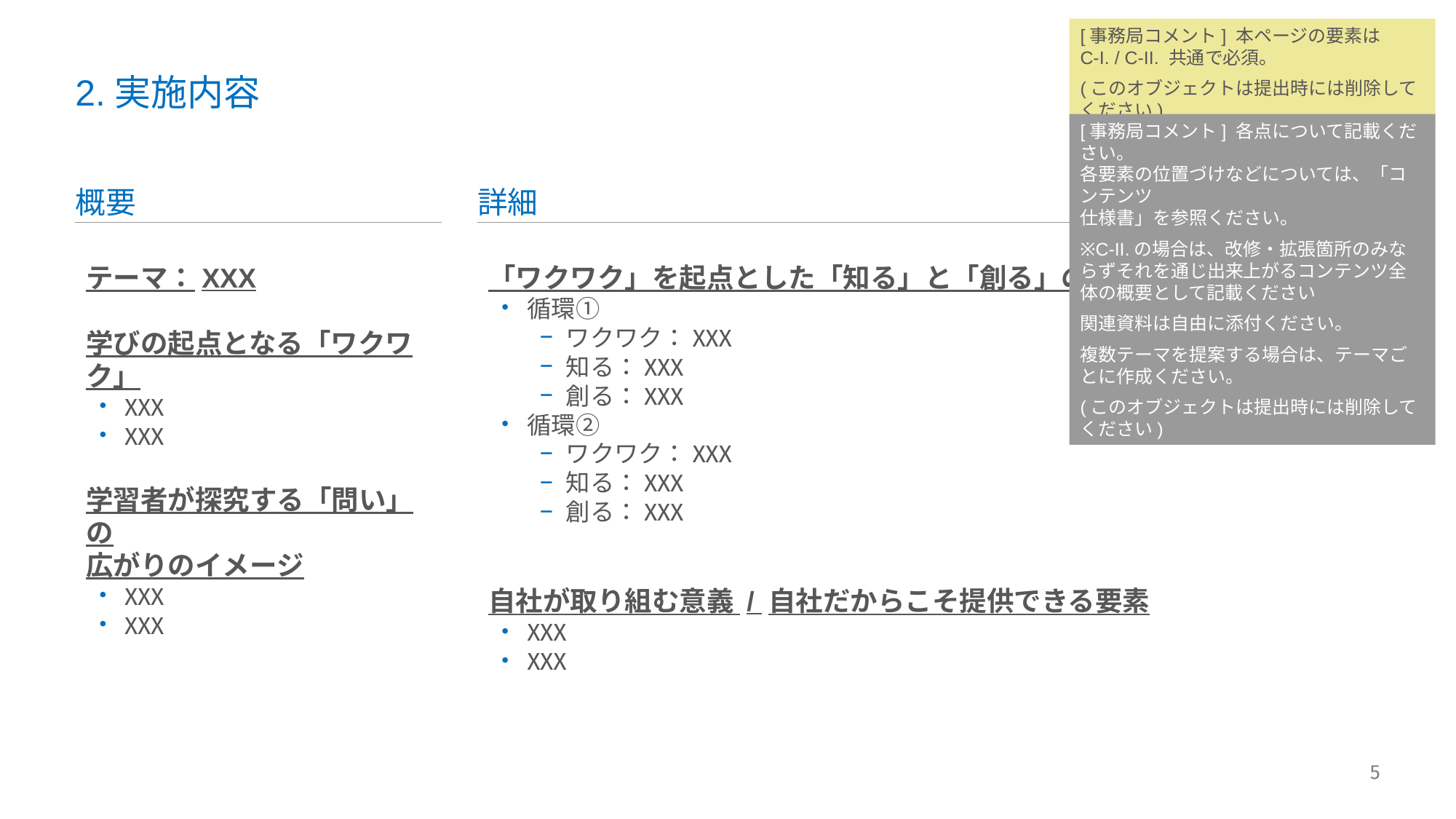

[事務局コメント] 本ページの要素は
C-I. / C-II. 共通で必須。
(このオブジェクトは提出時には削除してください)
# 2.実施内容
[事務局コメント] 各点について記載ください。
各要素の位置づけなどについては、「コンテンツ
仕様書」を参照ください。
※C-II.の場合は、改修・拡張箇所のみならずそれを通じ出来上がるコンテンツ全体の概要として記載ください
関連資料は自由に添付ください。
複数テーマを提案する場合は、テーマごとに作成ください。
(このオブジェクトは提出時には削除してください)
概要
詳細
テーマ：XXX

学びの起点となる「ワクワク」
XXX
XXX

学習者が探究する「問い」の
広がりのイメージ
XXX
XXX
「ワクワク」を起点とした「知る」と「創る」の循環のイメージ
循環①
ワクワク：XXX
知る：XXX
創る：XXX
循環②
ワクワク：XXX
知る：XXX
創る：XXX

自社が取り組む意義 / 自社だからこそ提供できる要素
XXX
XXX